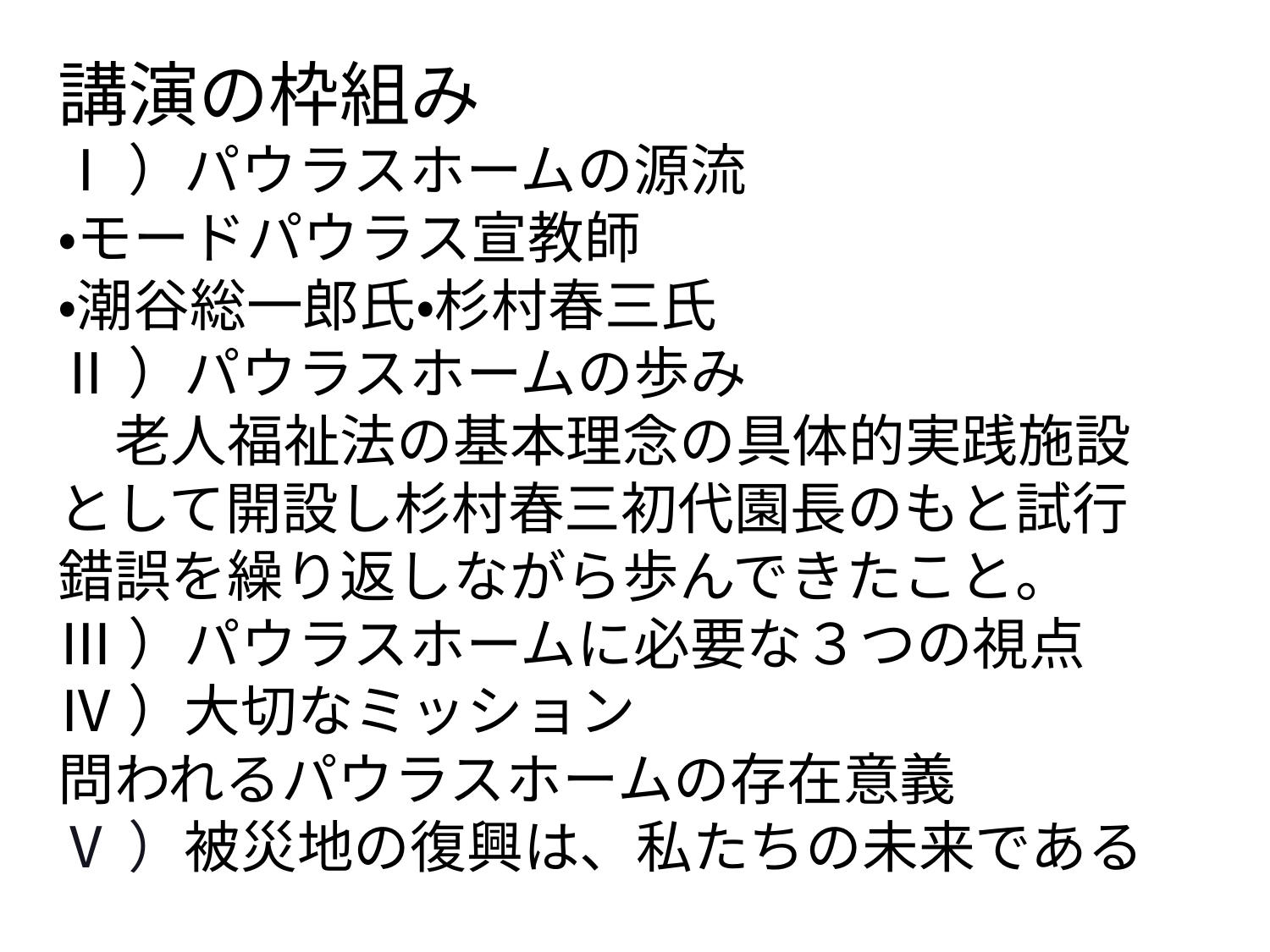

講演の枠組み
Ⅰ）パウラスホームの源流
・モードパウラス宣教師
・潮谷総一郎氏・杉村春三氏
Ⅱ）パウラスホームの歩み
　老人福祉法の基本理念の具体的実践施設として開設し杉村春三初代園長のもと試行錯誤を繰り返しながら歩んできたこと。
Ⅲ）パウラスホームに必要な３つの視点
Ⅳ）大切なミッション
問われるパウラスホームの存在意義
Ⅴ）被災地の復興は、私たちの未来である